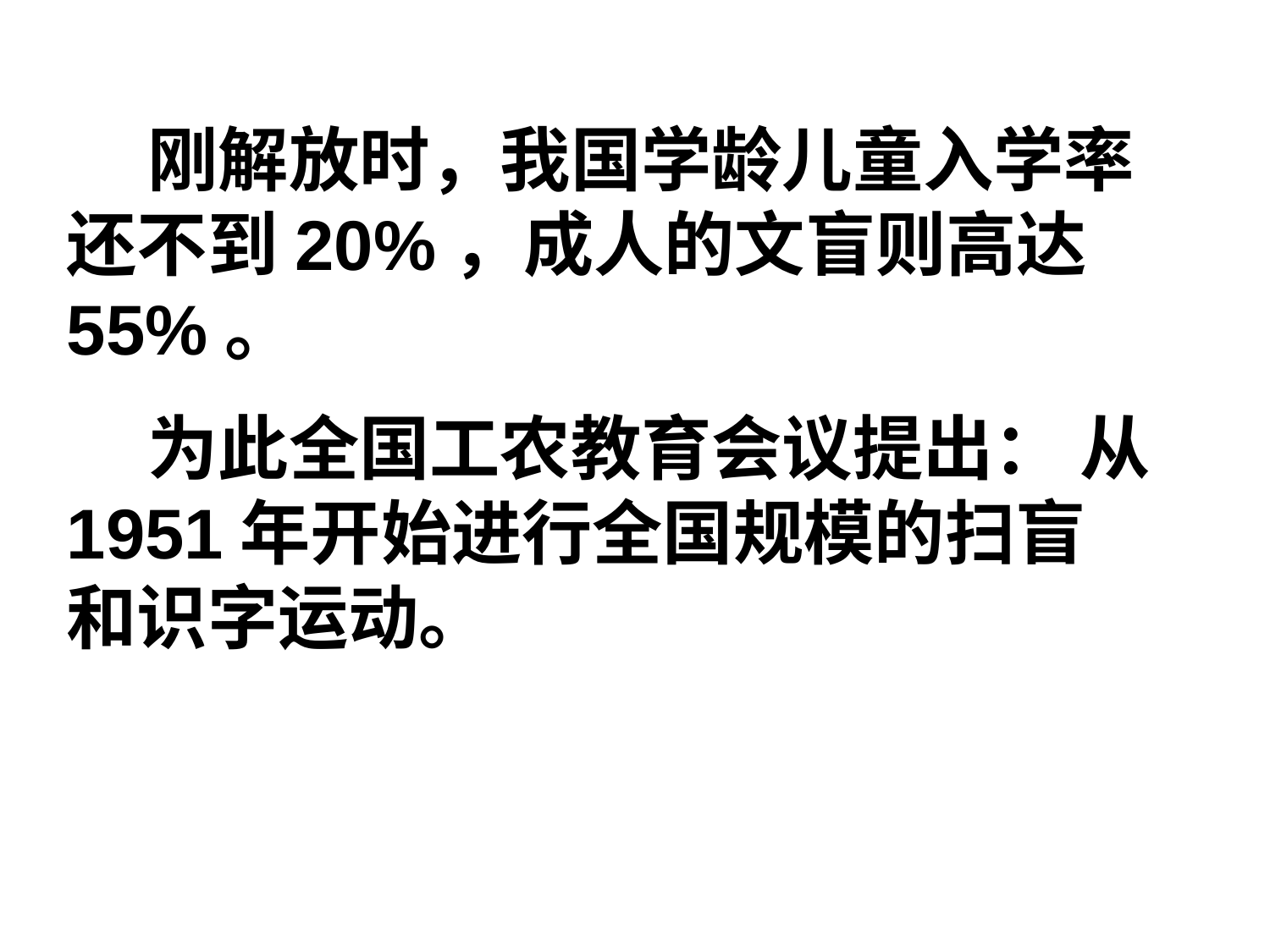

刚解放时，我国学龄儿童入学率还不到20%，成人的文盲则高达55%。
    为此全国工农教育会议提出： 从1951年开始进行全国规模的扫盲和识字运动。